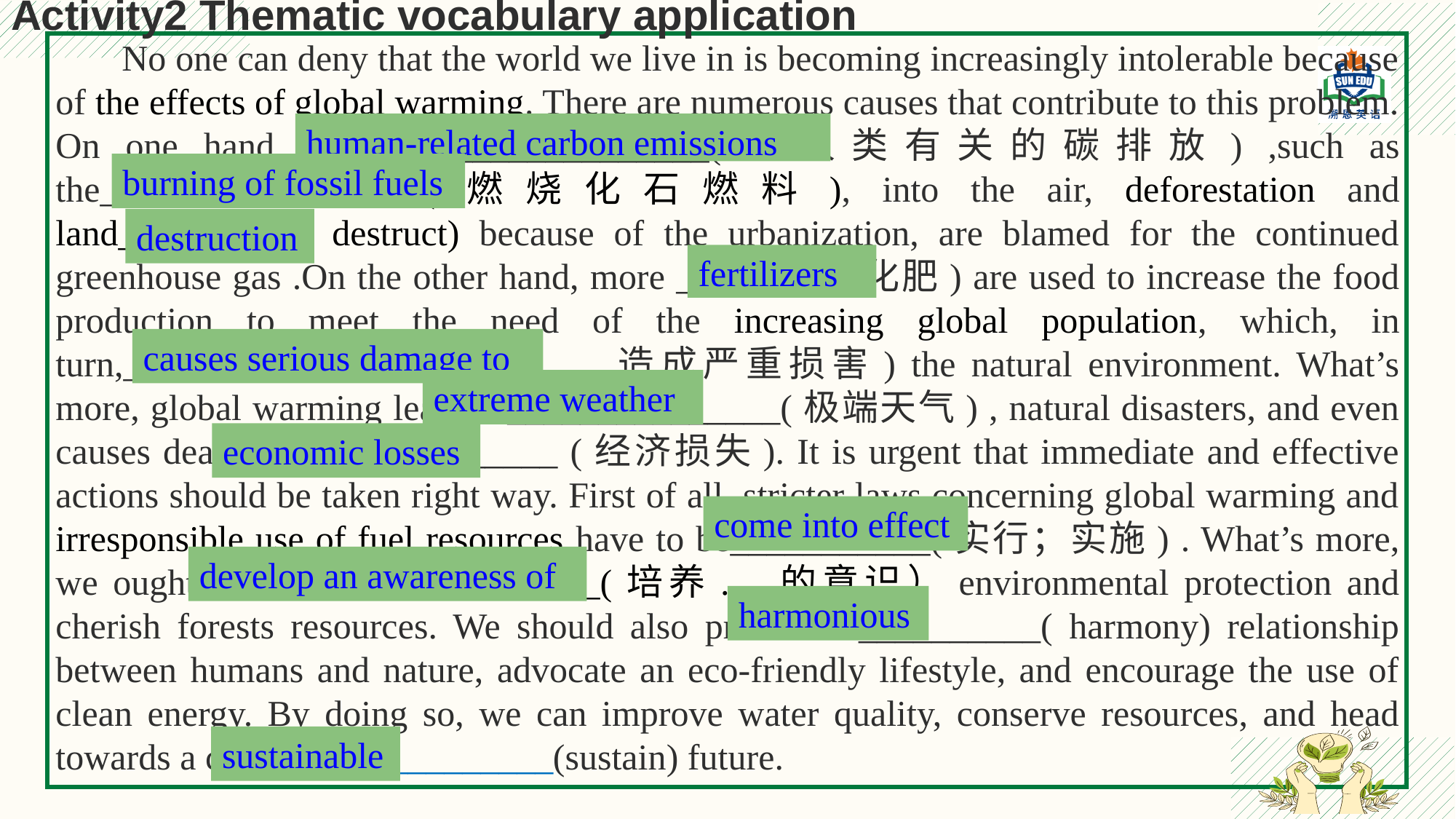

# Activity2 Thematic vocabulary application
       No one can deny that the world we live in is becoming increasingly intolerable because of the effects of global warming. There are numerous causes that contribute to this problem. On one hand, ______________________(与人类有关的碳排放) ,such as the________________ (燃烧化石燃料), into the air, deforestation and land__________( destruct) because of the urbanization, are blamed for the continued greenhouse gas .On the other hand, more _________(化肥) are used to increase the food production to meet the need of the increasing global population, which, in turn,___________________(对......造成严重损害) the natural environment. What’s more, global warming leads to_______________(极端天气) , natural disasters, and even causes deaths and_____________ (经济损失). It is urgent that immediate and effective actions should be taken right way. First of all, stricter laws concerning global warming and irresponsible use of fuel resources have to be___________(实行；实施) . What’s more, we ought to ___________________(培养.....的意识）environmental protection and cherish forests resources. We should also promote a__________( harmony) relationship between humans and nature, advocate an eco-friendly lifestyle, and encourage the use of clean energy. By doing so, we can improve water quality, conserve resources, and head towards a clean and ___________(sustain) future.
human-related carbon emissions
burning of fossil fuels
destruction
fertilizers
causes serious damage to
extreme weather
economic losses
come into effect
develop an awareness of
harmonious
sustainable